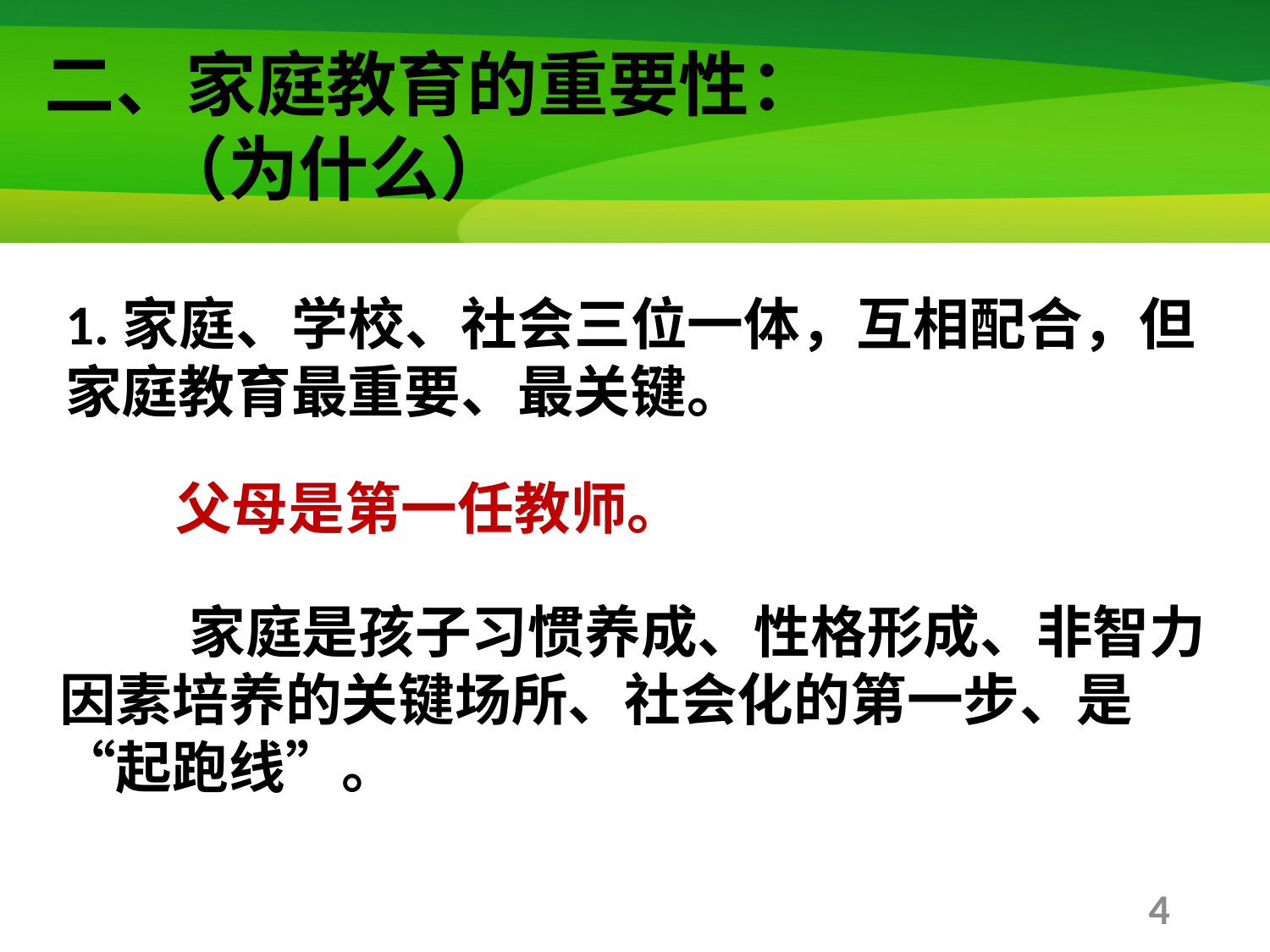

二、家庭教育的重要性：
      （为什么）
1.家庭、学校、社会三位一体，互相配合，但家庭教育最重要、最关键。

父母是第一任教师。
         家庭是孩子习惯养成、性格形成、非智力因素培养的关键场所、社会化的第一步、是“起跑线”。
4